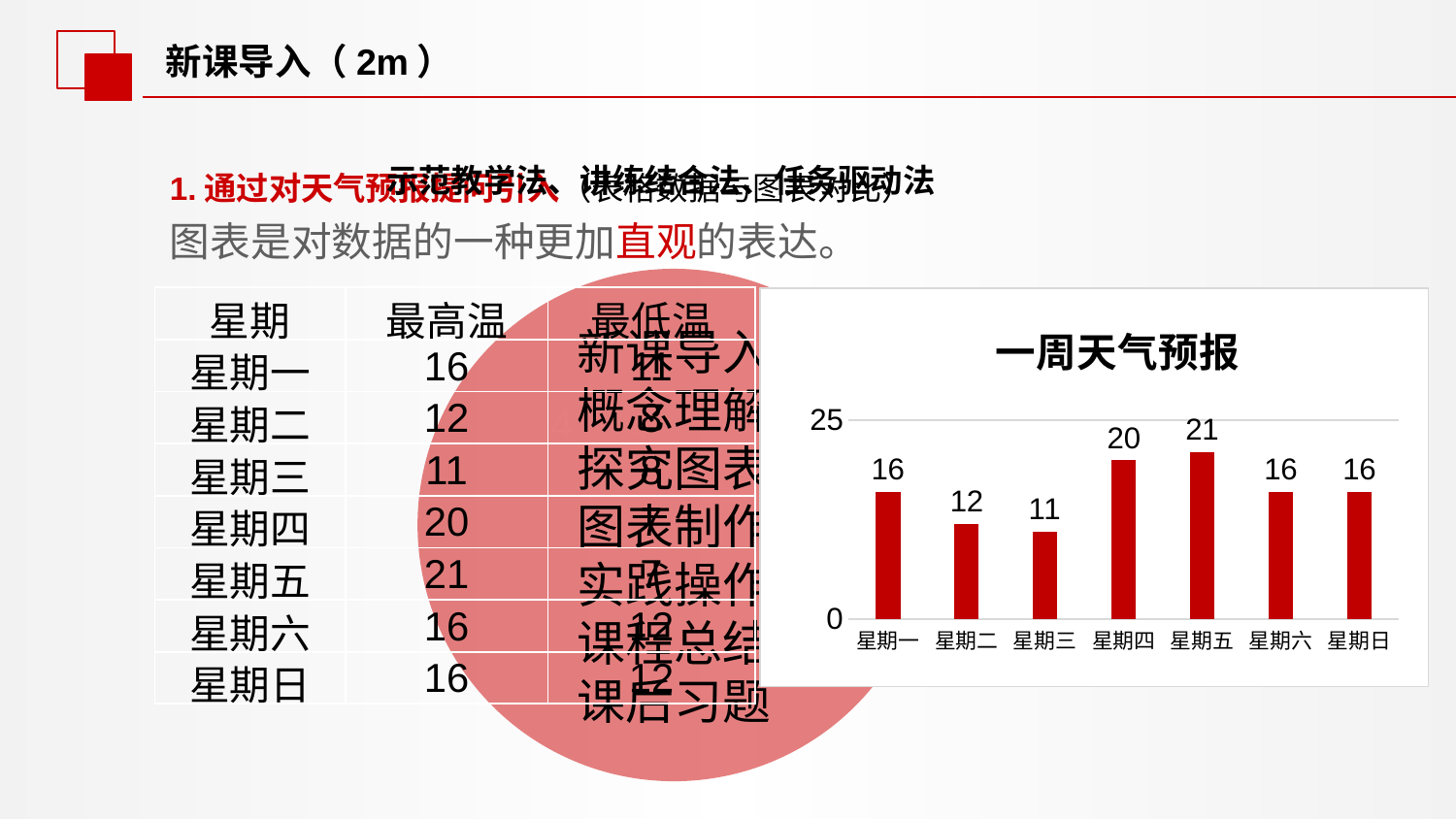

新课导入（2m）
1.通过对天气预报提问引入（表格数据与图表对比）
图表是对数据的一种更加直观的表达。
示范教学法、讲练结合法、任务驱动法
新课导入
概念理解
探究图表
图表制作
实践操作
课程总结
课后习题
| 星期 | 最高温 | 最低温 |
| --- | --- | --- |
| 星期一 | 16 | 11 |
| 星期二 | 12 | 8 |
| 星期三 | 11 | 8 |
| 星期四 | 20 | 7 |
| 星期五 | 21 | 7 |
| 星期六 | 16 | 12 |
| 星期日 | 16 | 12 |

### Chart: 一周天气预报

| Category | 最高温 |
|---|---|
| 星期一 | 16.0 |
| 星期二 | 12.0 |
| 星期三 | 11.0 |
| 星期四 | 20.0 |
| 星期五 | 21.0 |
| 星期六 | 16.0 |
| 星期日 | 16.0 |
4
5
2
1
3